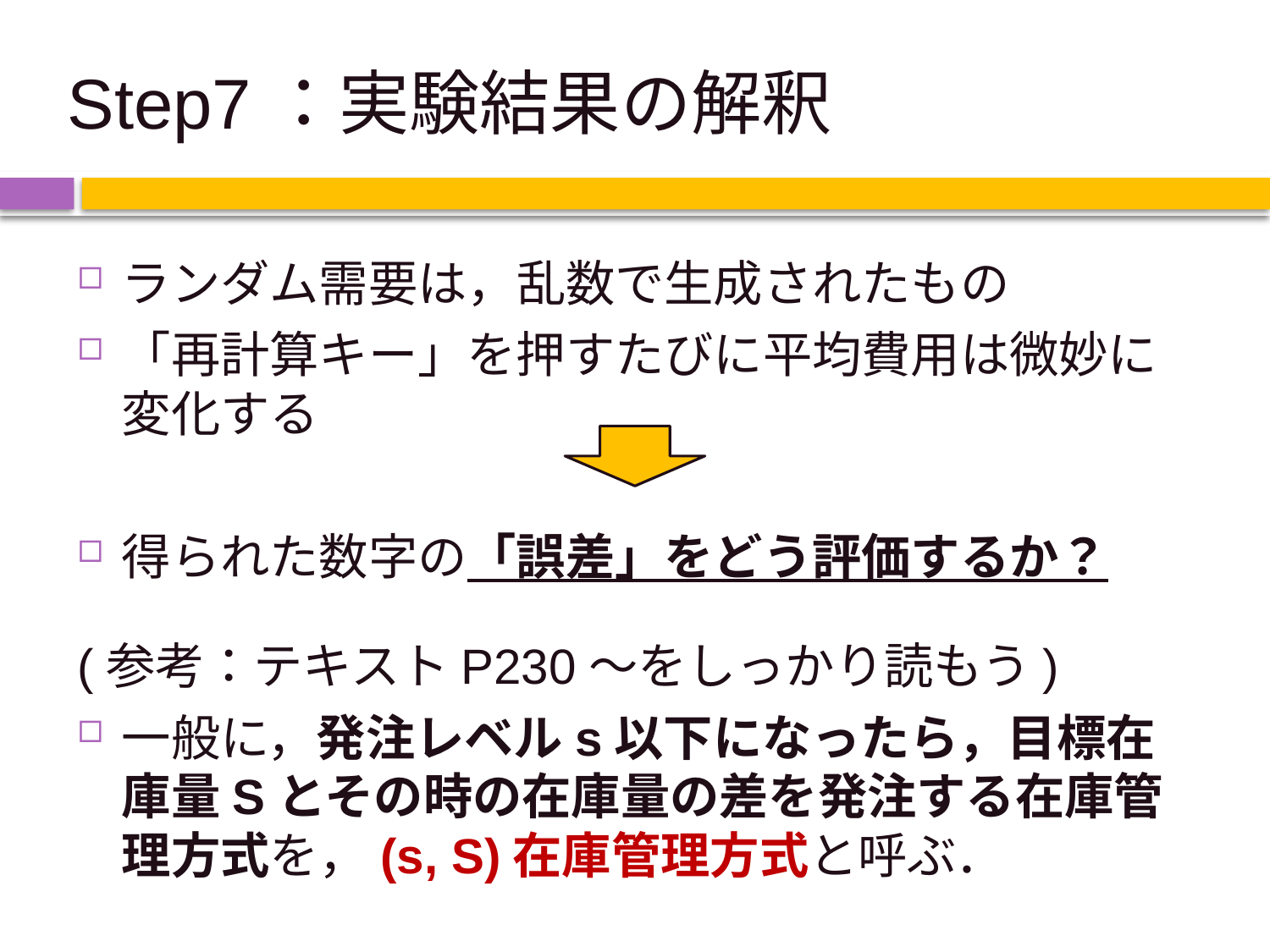

# Step7：実験結果の解釈
ランダム需要は，乱数で生成されたもの
「再計算キー」を押すたびに平均費用は微妙に変化する

得られた数字の「誤差」をどう評価するか？

(参考：テキストP230～をしっかり読もう)
一般に，発注レベルs以下になったら，目標在庫量Sとその時の在庫量の差を発注する在庫管理方式を，(s, S)在庫管理方式と呼ぶ．